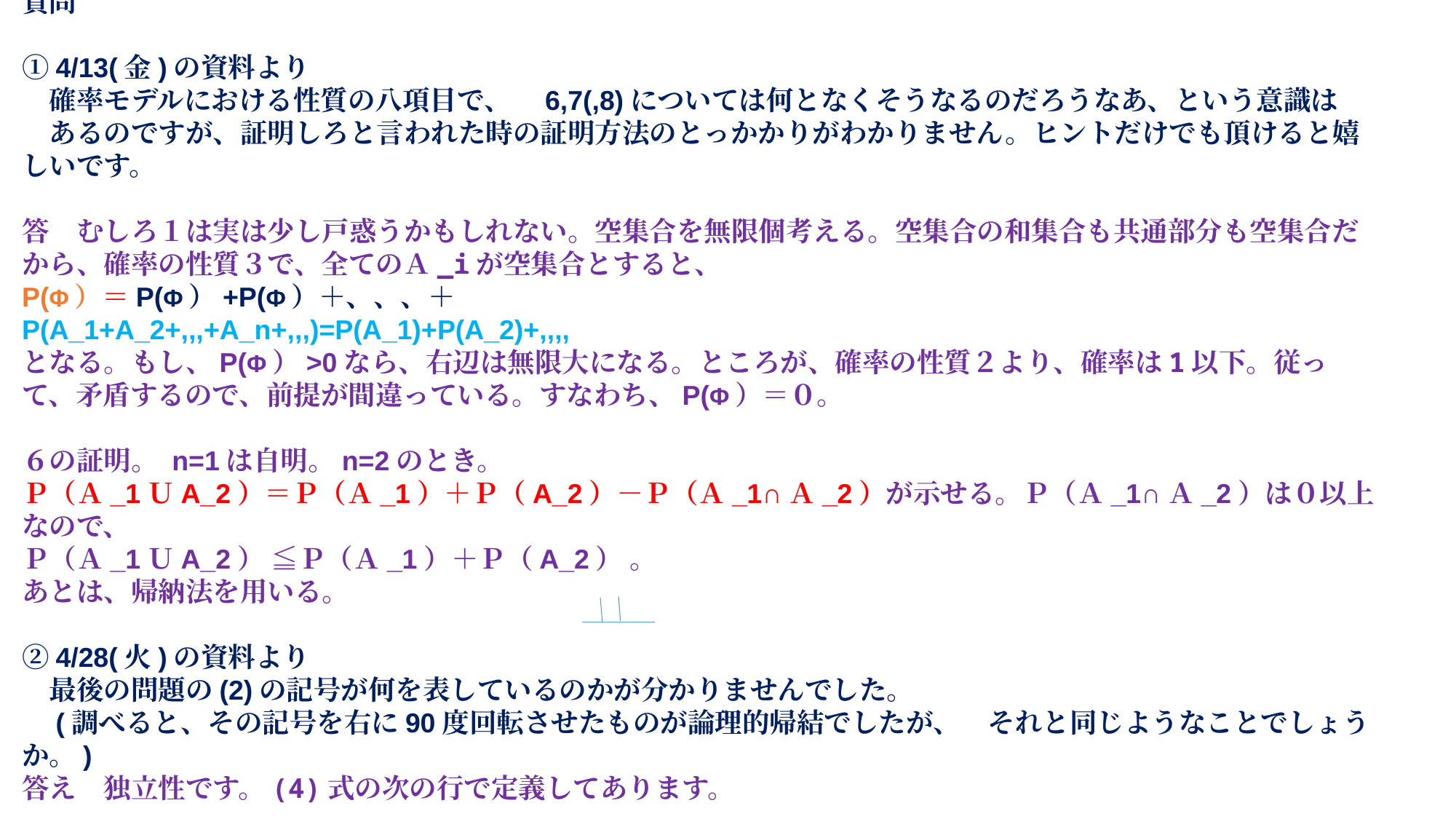

# 質問 ①4/13(金)の資料より 　確率モデルにおける性質の八項目で、　6,7(,8)については何となくそうなるのだろうなあ、という意識は 　あるのですが、証明しろと言われた時の証明方法のとっかかりがわかりません。ヒントだけでも頂けると嬉しいです。 答　むしろ１は実は少し戸惑うかもしれない。空集合を無限個考える。空集合の和集合も共通部分も空集合だから、確率の性質３で、全てのＡ_iが空集合とすると、 P(Φ）＝P(Φ）+P(Φ）＋、、、＋ P(A_1+A_2+,,,+A_n+,,,)=P(A_1)+P(A_2)+,,,, となる。もし、P(Φ）>0なら、右辺は無限大になる。ところが、確率の性質２より、確率は1以下。従って、矛盾するので、前提が間違っている。すなわち、P(Φ）＝０。 ６の証明。 n=1は自明。n=2のとき。 Ｐ（Ａ_1ＵA_2）＝Ｐ（Ａ_1）＋Ｐ（A_2）－Ｐ（Ａ_1∩Ａ_2）が示せる。Ｐ（Ａ_1∩Ａ_2）は０以上なので、 Ｐ（Ａ_1ＵA_2） ≦Ｐ（Ａ_1）＋Ｐ（A_2） 。 あとは、帰納法を用いる。 ②4/28(火)の資料より 　最後の問題の(2)の記号が何を表しているのかが分かりませんでした。 　(調べると、その記号を右に90度回転させたものが論理的帰結でしたが、　それと同じようなことでしょうか。) 答え　独立性です。(4)式の次の行で定義してあります。